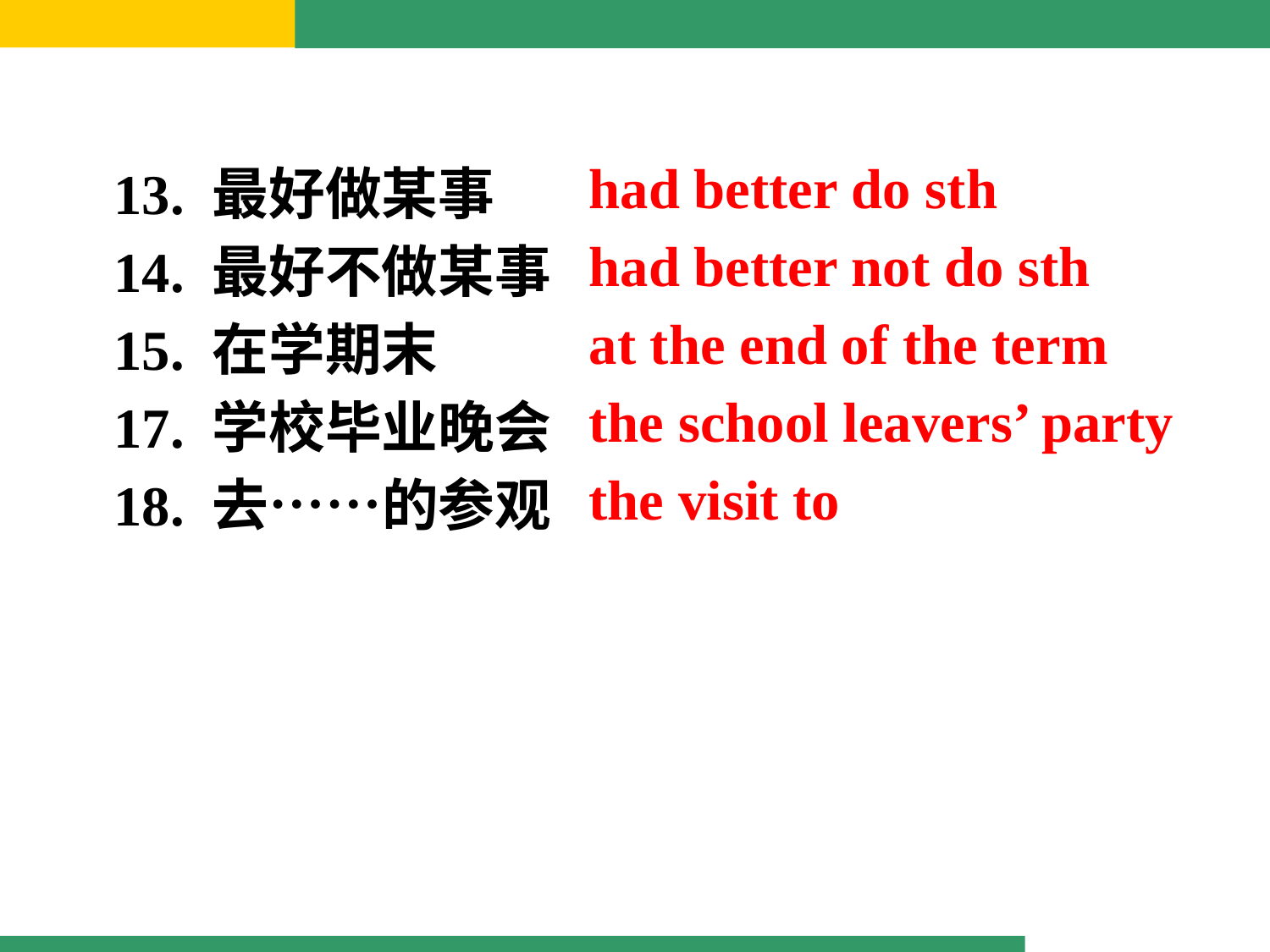

had better do sth
had better not do sth
at the end of the term
the school leavers’ party
the visit to
13. 最好做某事
14. 最好不做某事
15. 在学期末
17. 学校毕业晚会
18. 去……的参观